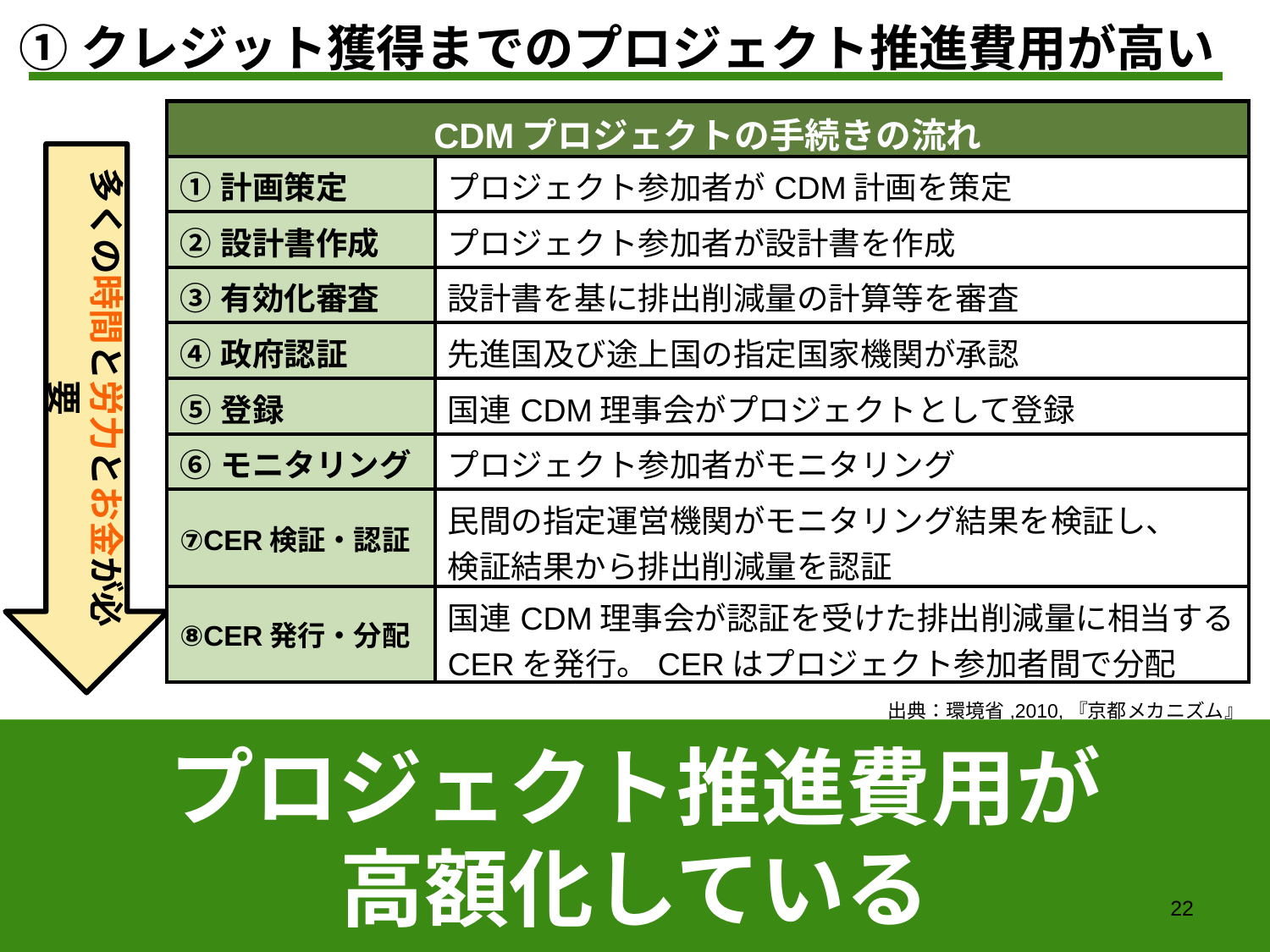

①クレジット獲得までのプロジェクト推進費用が高い
| CDMプロジェクトの手続きの流れ |  |
| --- | --- |
| ①計画策定 | プロジェクト参加者がCDM計画を策定 |
| ②設計書作成 | プロジェクト参加者が設計書を作成 |
| ③有効化審査 | 設計書を基に排出削減量の計算等を審査 |
| ④政府認証 | 先進国及び途上国の指定国家機関が承認 |
| ⑤登録 | 国連CDM理事会がプロジェクトとして登録 |
| ⑥モニタリング | プロジェクト参加者がモニタリング |
| ⑦CER検証・認証 | 民間の指定運営機関がモニタリング結果を検証し、 検証結果から排出削減量を認証 |
| ⑧CER発行・分配 | 国連CDM理事会が認証を受けた排出削減量に相当するCERを発行。CERはプロジェクト参加者間で分配 |
多くの時間と労力とお金が必要
出典：環境省,2010,『京都メカニズム』
全プロジェクトが国連CDM理事会の承認を必要とする
そのため、1つのプロジェクトの遂行に時間がかかる
プロジェクト推進費用が
高額化している
22